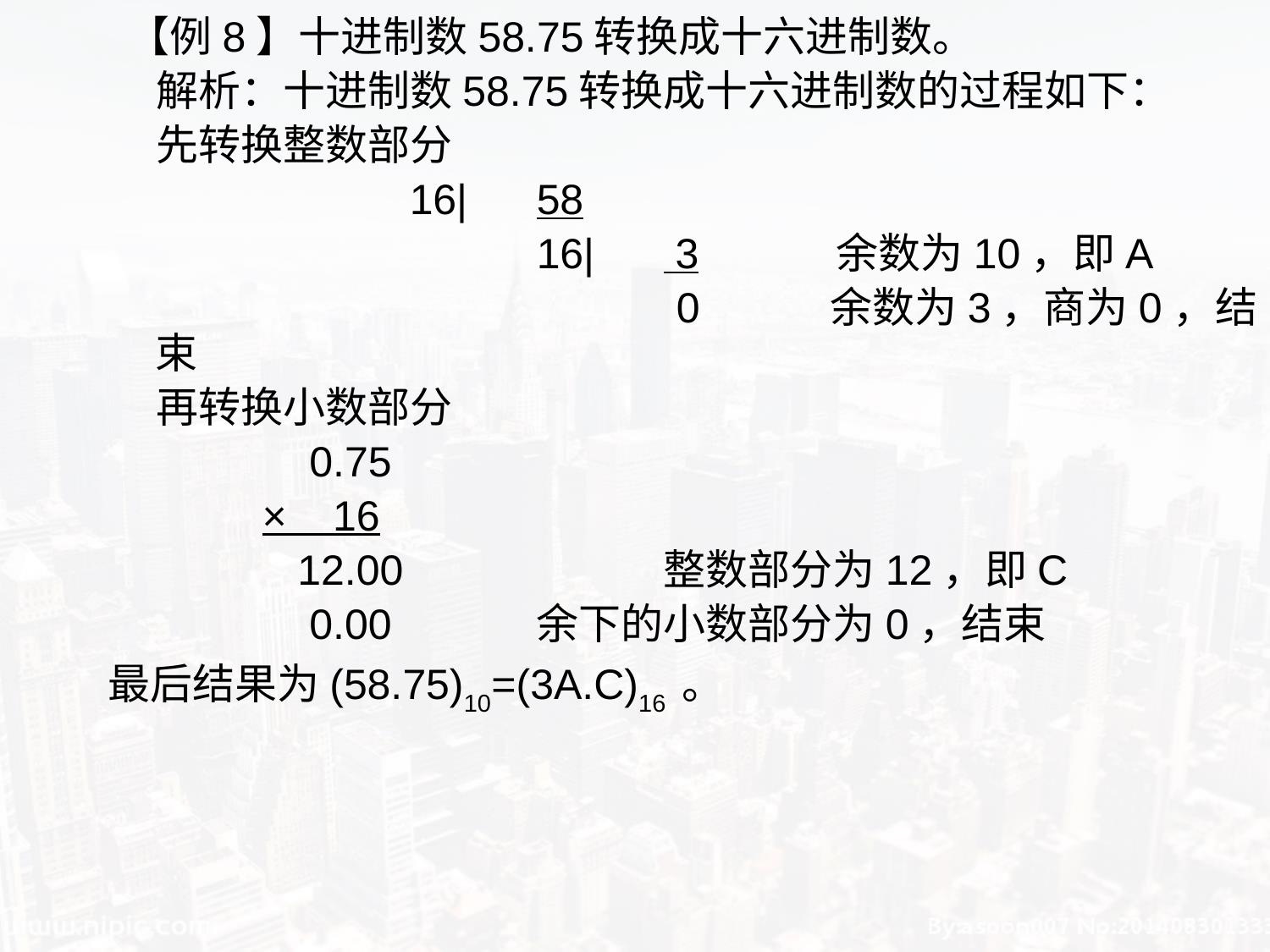

【例8】十进制数58.75转换成十六进制数。
    解析：十进制数58.75转换成十六进制数的过程如下：
    先转换整数部分
    			16|	58
     			16|	 3 	   余数为10，即A
     				 0          余数为3，商为0，结束
    再转换小数部分
                 0.75
             ×    16
                12.00 		整数部分为12，即C
                 0.00 		余下的小数部分为0，结束
最后结果为(58.75)10=(3A.C)16 。

45